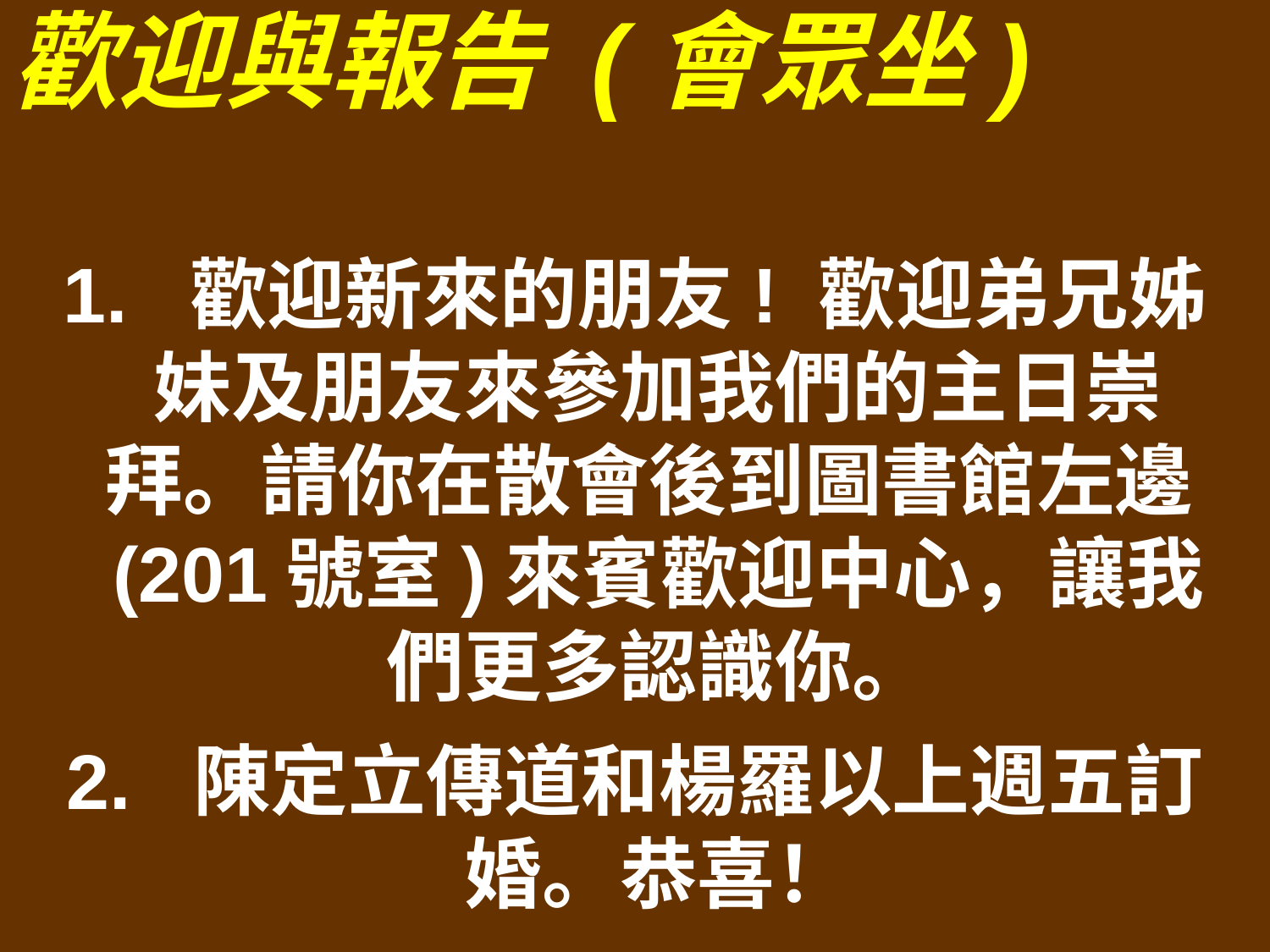

歡迎與報告 (會眾坐)

1.  歡迎新來的朋友! 歡迎弟兄姊妹及朋友來參加我們的主日崇拜。請你在散會後到圖書館左邊(201號室)來賓歡迎中心，讓我們更多認識你。
2.  陳定立傳道和楊羅以上週五訂婚。恭喜！